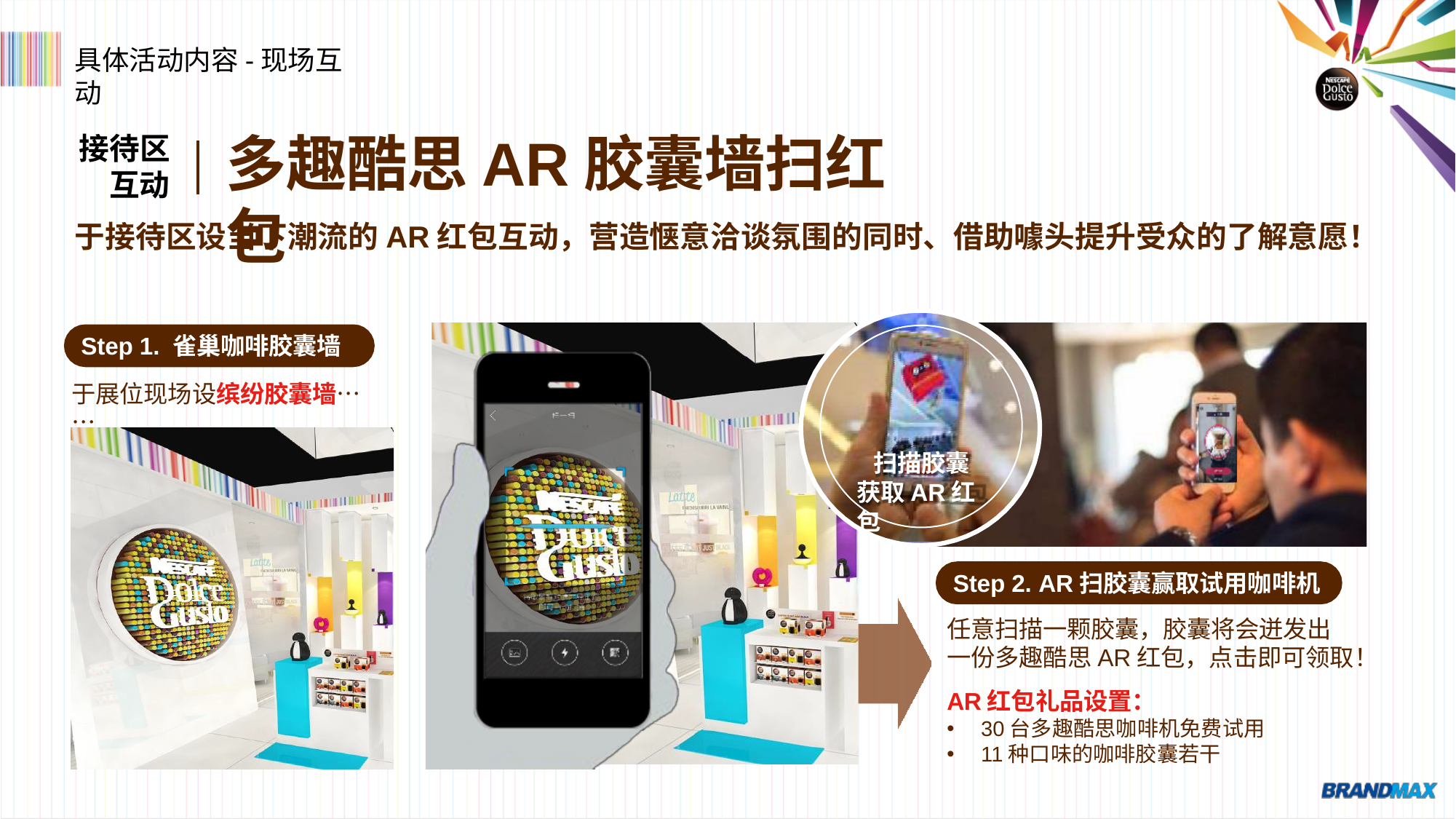

具体活动内容-现场互动
# 多趣酷思AR胶囊墙扫红包
接待区
互动

于接待区设当下潮流的AR红包互动，营造惬意洽谈氛围的同时、借助噱头提升受众的了解意愿！

Step 1. 雀巢咖啡胶囊墙
于展位现场设缤纷胶囊墙……

扫描胶囊 获取AR红包

Step 2. AR扫胶囊赢取试用咖啡机
任意扫描一颗胶囊，胶囊将会迸发出
一份多趣酷思AR红包，点击即可领取！
AR红包礼品设置：
30台多趣酷思咖啡机免费试用
11种口味的咖啡胶囊若干